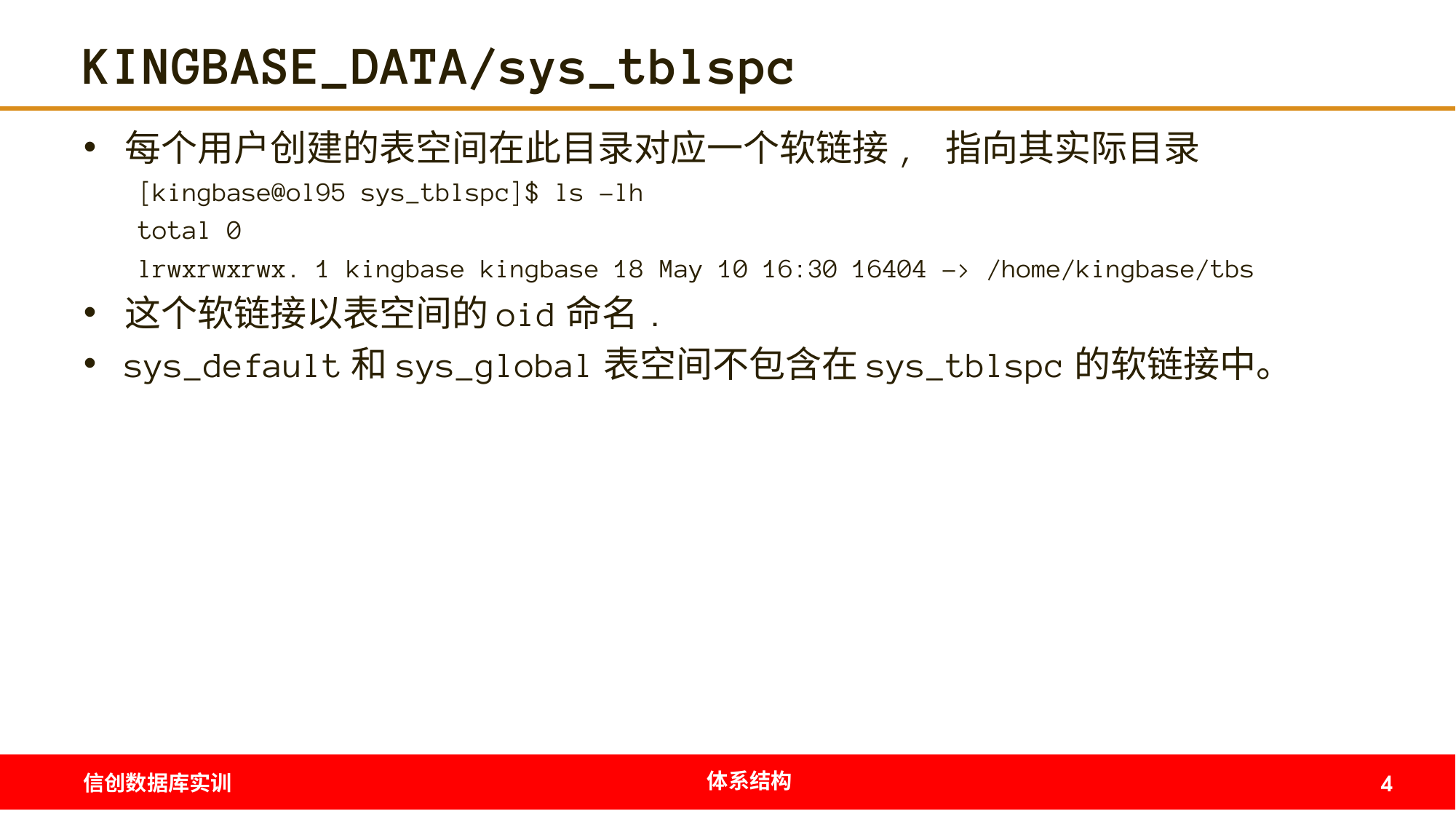

# KINGBASE_DATA/sys_tblspc
每个用户创建的表空间在此目录对应一个软链接, 指向其实际目录
[kingbase@ol95 sys_tblspc]$ ls -lh
total 0
lrwxrwxrwx. 1 kingbase kingbase 18 May 10 16:30 16404 -> /home/kingbase/tbs
这个软链接以表空间的oid命名.
sys_default和sys_global表空间不包含在sys_tblspc的软链接中。